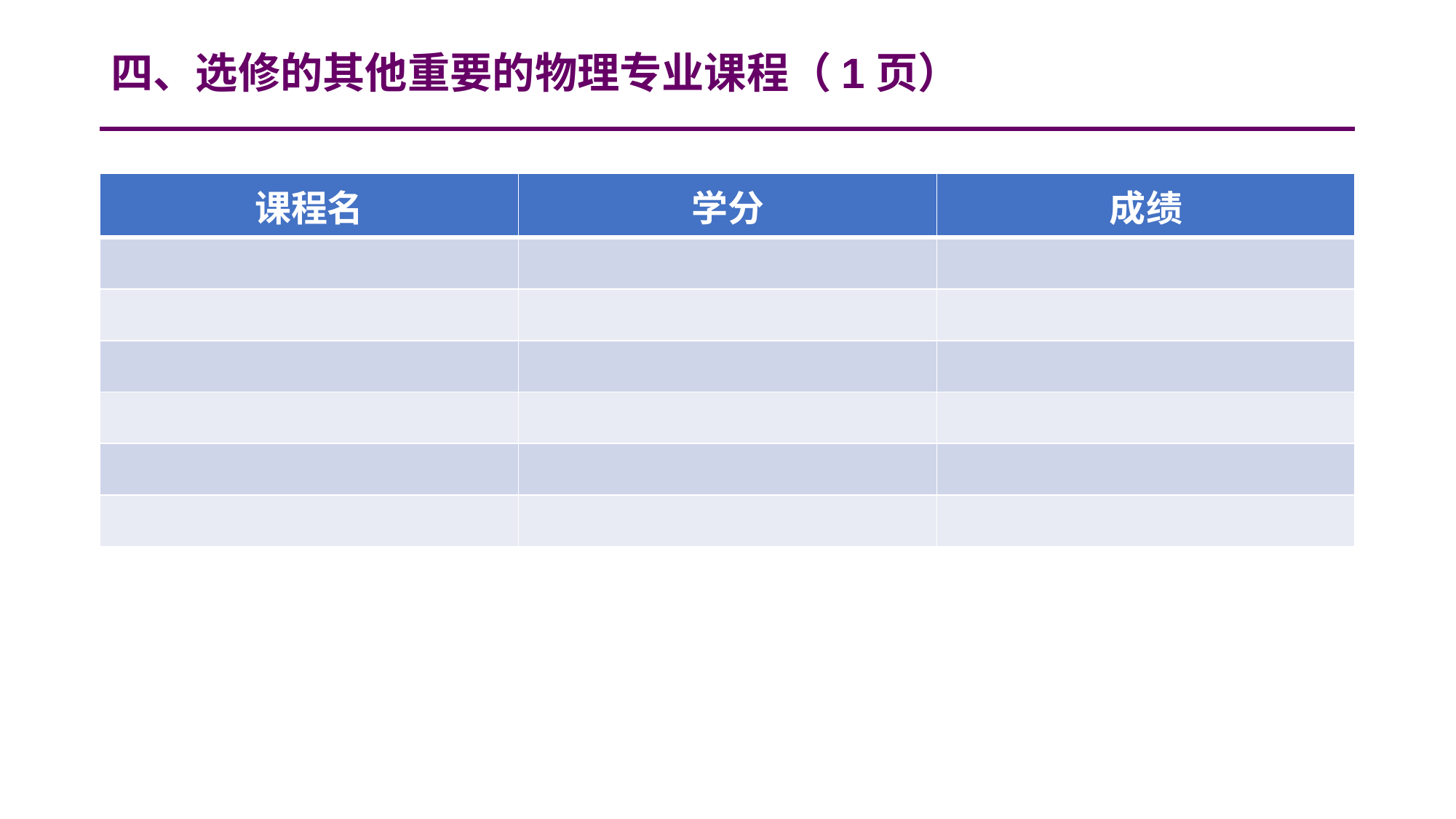

# 四、选修的其他重要的物理专业课程（1页）
| 课程名 | 学分 | 成绩 |
| --- | --- | --- |
|  |  |  |
|  |  |  |
|  |  |  |
|  |  |  |
|  |  |  |
|  |  |  |